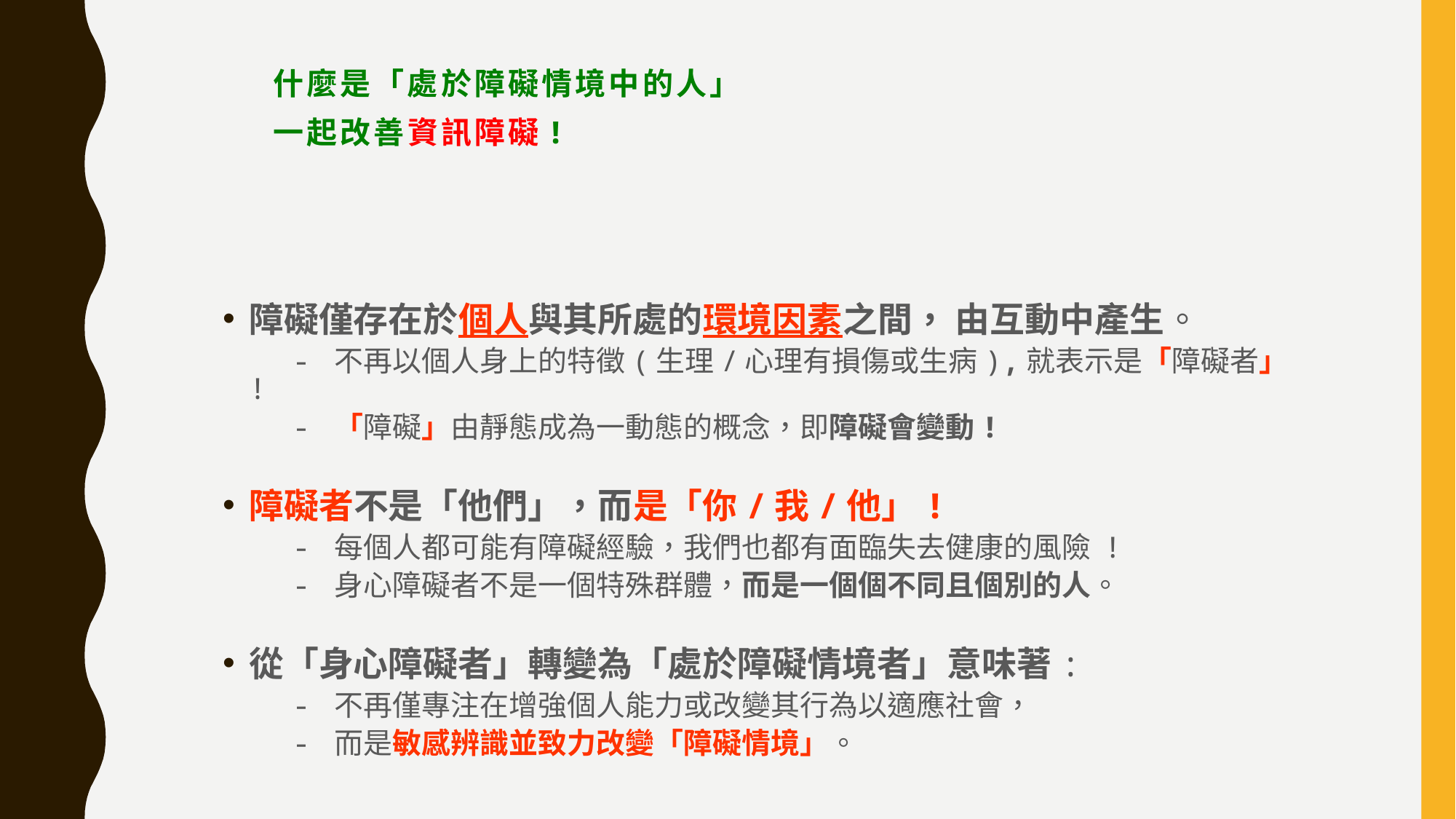

# 什麼是「處於障礙情境中的人」 一起改善資訊障礙!

障礙僅存在於個人與其所處的環境因素之間， 由互動中產生。
    - 不再以個人身上的特徵(生理/心理有損傷或生病),就表示是「障礙者」 !
    - 「障礙」由靜態成為一動態的概念，即障礙會變動!

障礙者不是「他們」，而是「你/我/他」!
    - 每個人都可能有障礙經驗，我們也都有面臨失去健康的風險 !
    - 身心障礙者不是一個特殊群體，而是一個個不同且個別的人。

從「身心障礙者」轉變為「處於障礙情境者」意味著:
    - 不再僅專注在增強個人能力或改變其行為以適應社會，
    - 而是敏感辨識並致力改變「障礙情境」。